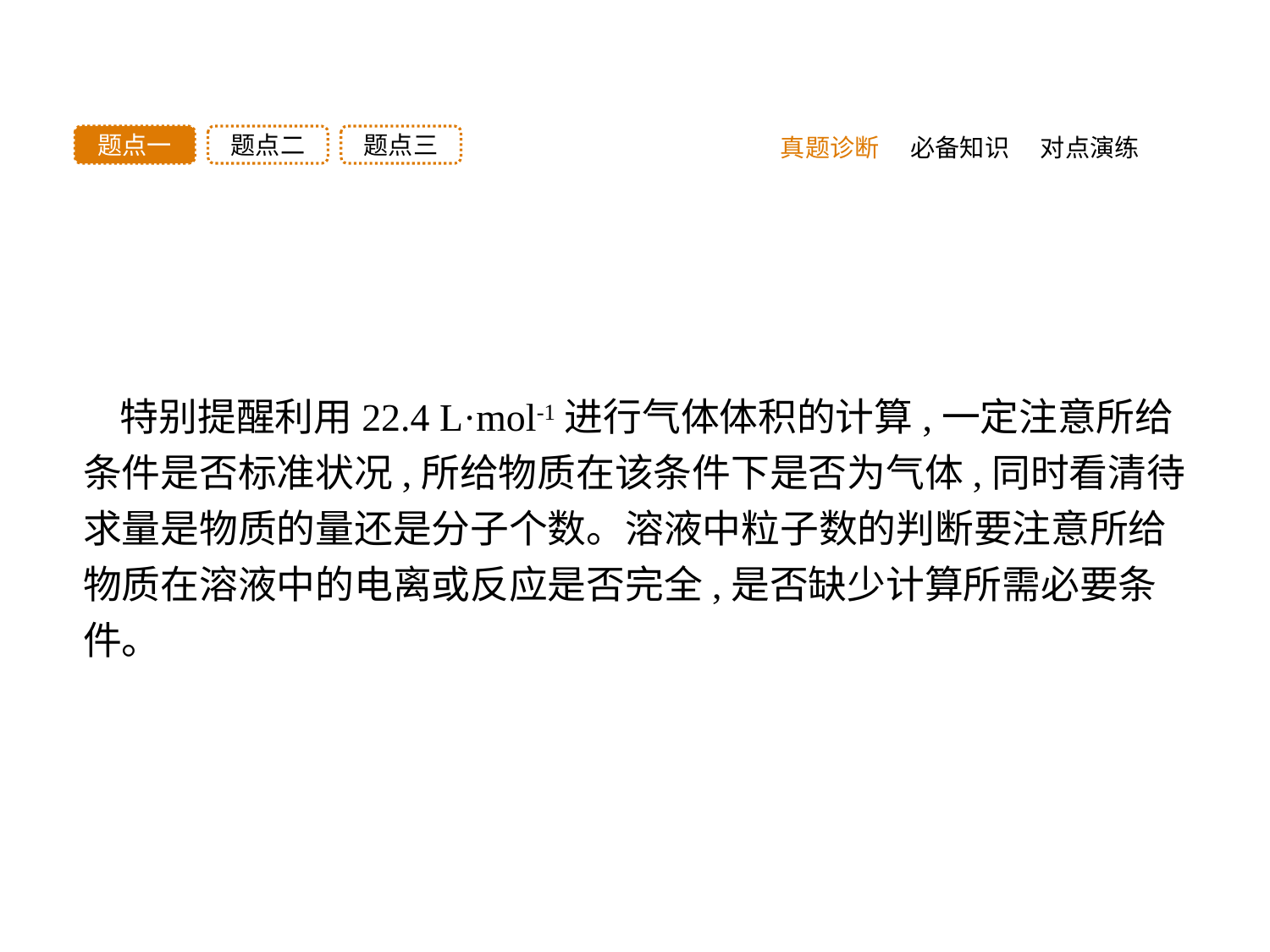

题点三
题点二
题点一
真题诊断
必备知识
对点演练
特别提醒利用22.4 L·mol-1进行气体体积的计算,一定注意所给条件是否标准状况,所给物质在该条件下是否为气体,同时看清待求量是物质的量还是分子个数。溶液中粒子数的判断要注意所给物质在溶液中的电离或反应是否完全,是否缺少计算所需必要条件。